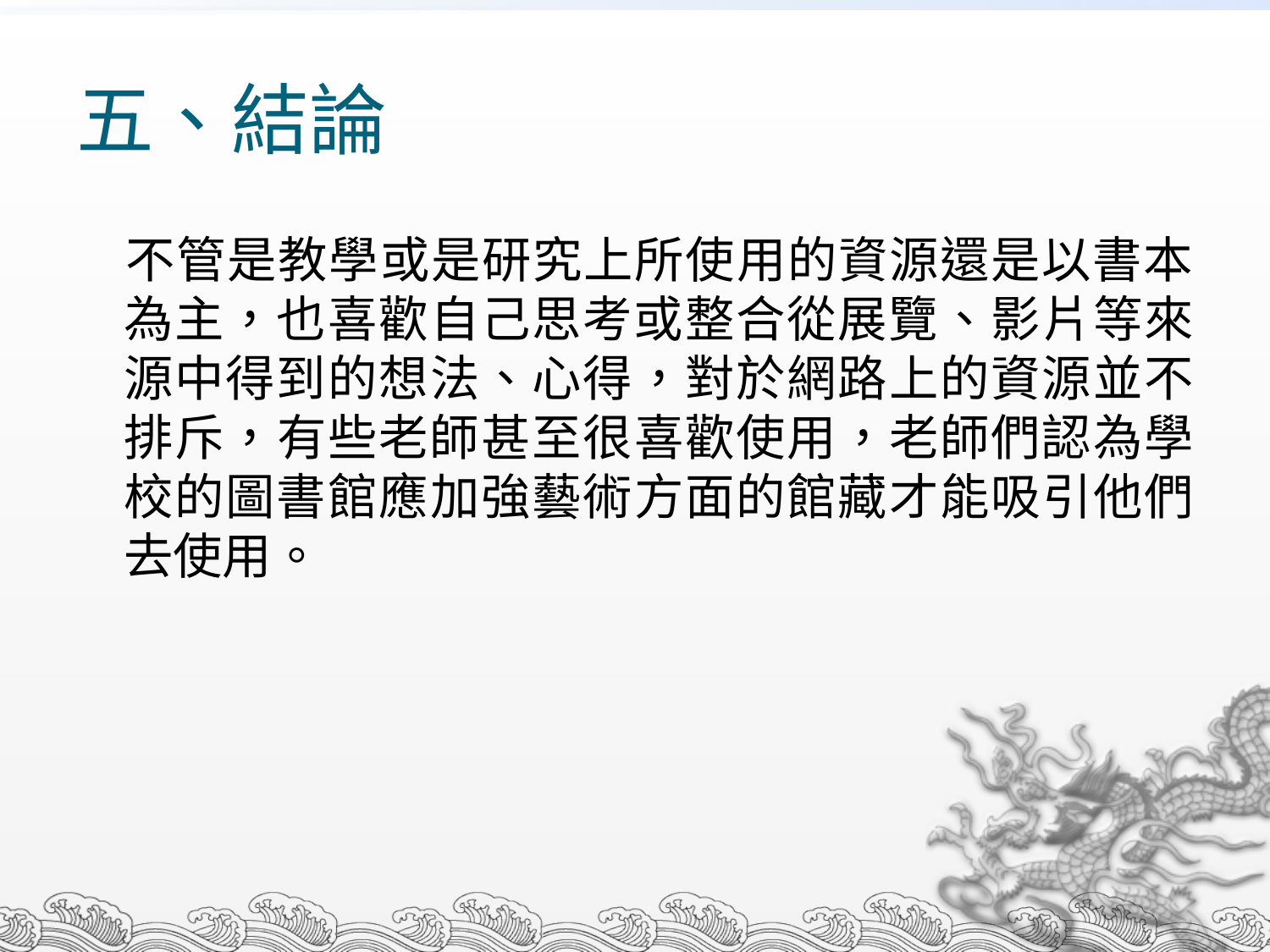

# 五、結論
	不管是教學或是研究上所使用的資源還是以書本為主，也喜歡自己思考或整合從展覽、影片等來源中得到的想法、心得，對於網路上的資源並不排斥，有些老師甚至很喜歡使用，老師們認為學校的圖書館應加強藝術方面的館藏才能吸引他們去使用。